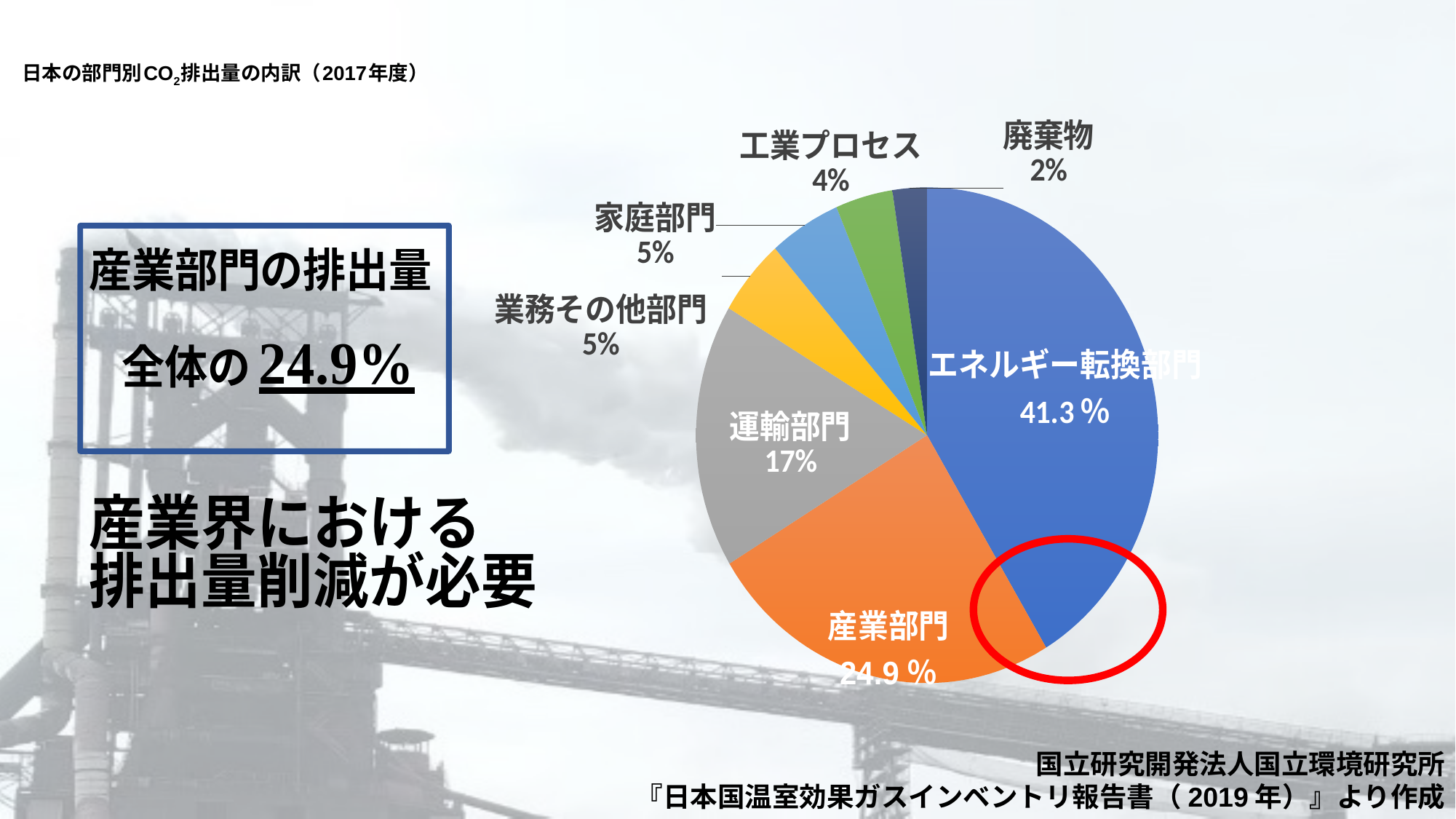

# 日本の部門別CO2排出量の内訳（2017年度）

### Chart

| Category |  |
|---|---|
| エネルギー転換部門 | 41.3 |
| 産業部門 | 24.9 |
| 運輸部門 | 17.2 |
| 業務その他部門 | 5.0 |
| 家庭部門 | 5.0 |
| 工業プロセス | 4.0 |
| 廃棄物 | 2.4 |
国立研究開発法人国立環境研究所
『日本国温室効果ガスインベントリ報告書（2019年）』より作成